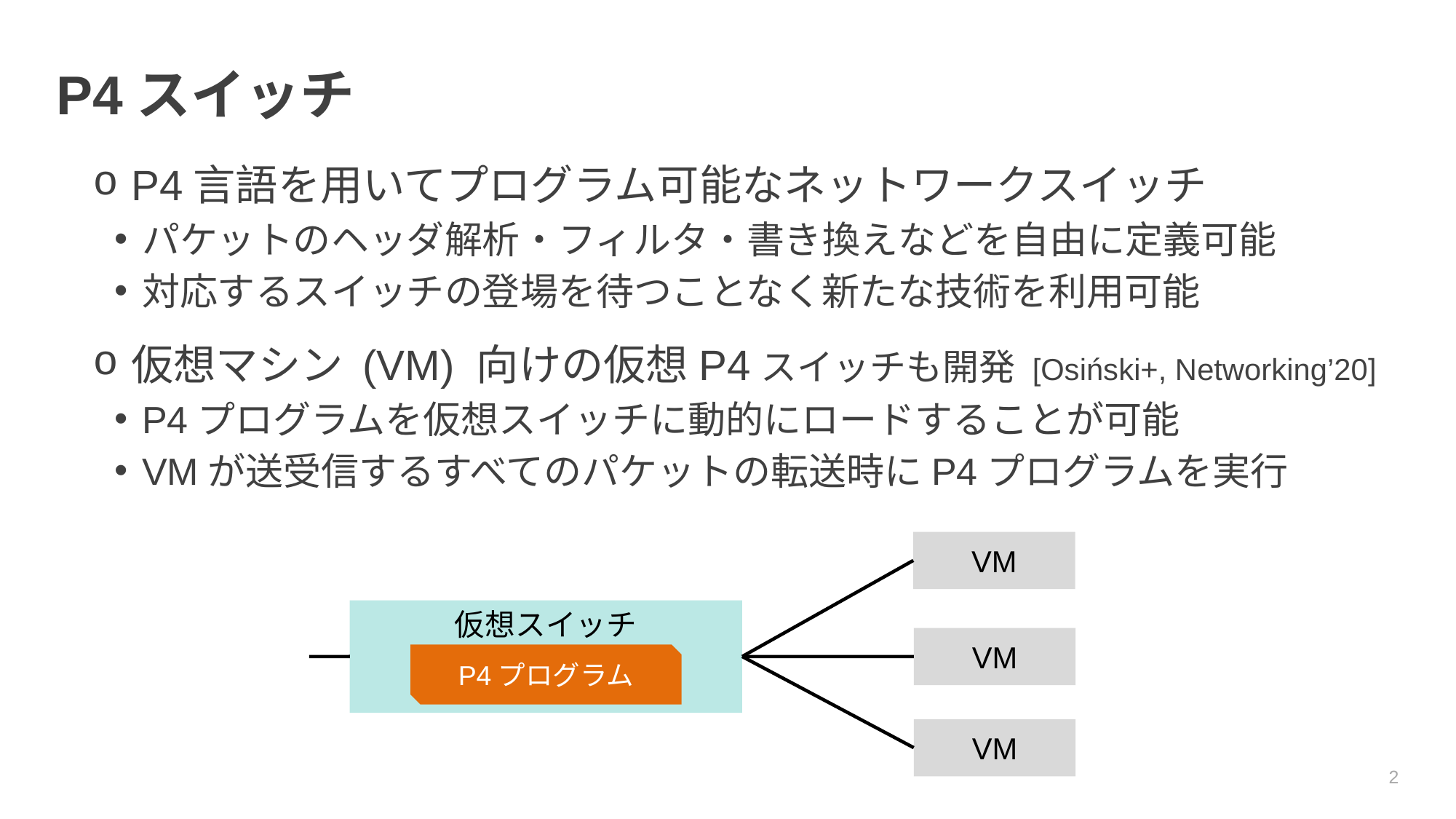

# P4スイッチ
P4言語を用いてプログラム可能なネットワークスイッチ
パケットのヘッダ解析・フィルタ・書き換えなどを自由に定義可能
対応するスイッチの登場を待つことなく新たな技術を利用可能
仮想マシン (VM) 向けの仮想P4スイッチも開発 [Osiński+, Networking’20]
P4プログラムを仮想スイッチに動的にロードすることが可能
VMが送受信するすべてのパケットの転送時にP4プログラムを実行

VM
仮想スイッチ
P4プログラム
VM
VM
2